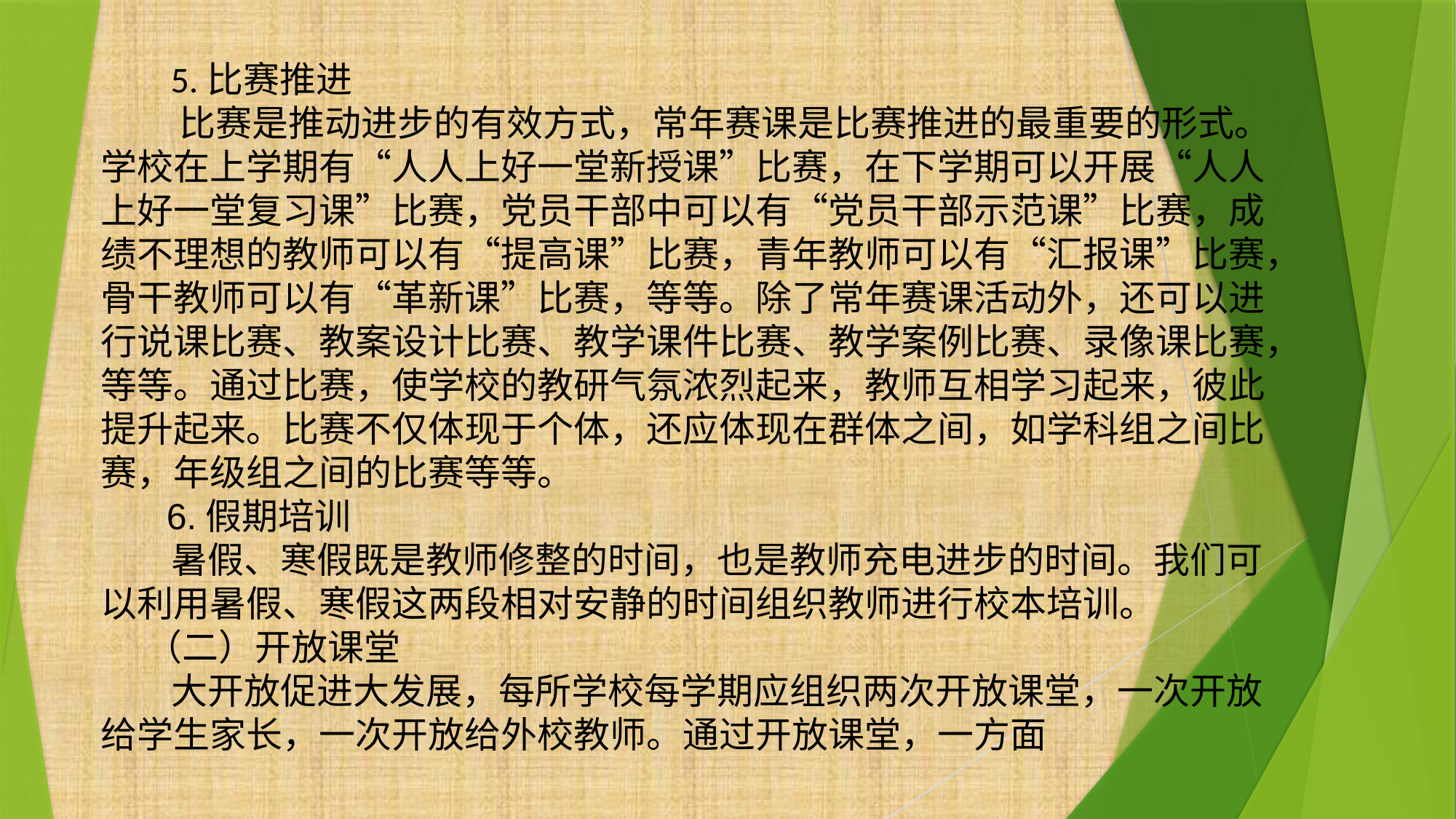

5.比赛推进
   比赛是推动进步的有效方式，常年赛课是比赛推进的最重要的形式。学校在上学期有“人人上好一堂新授课”比赛，在下学期可以开展“人人上好一堂复习课”比赛，党员干部中可以有“党员干部示范课”比赛，成绩不理想的教师可以有“提高课”比赛，青年教师可以有“汇报课”比赛，骨干教师可以有“革新课”比赛，等等。除了常年赛课活动外，还可以进行说课比赛、教案设计比赛、教学课件比赛、教学案例比赛、录像课比赛，等等。通过比赛，使学校的教研气氛浓烈起来，教师互相学习起来，彼此提升起来。比赛不仅体现于个体，还应体现在群体之间，如学科组之间比赛，年级组之间的比赛等等。
  6.假期培训
  暑假、寒假既是教师修整的时间，也是教师充电进步的时间。我们可以利用暑假、寒假这两段相对安静的时间组织教师进行校本培训。
（二）开放课堂
  大开放促进大发展，每所学校每学期应组织两次开放课堂，一次开放给学生家长，一次开放给外校教师。通过开放课堂，一方面